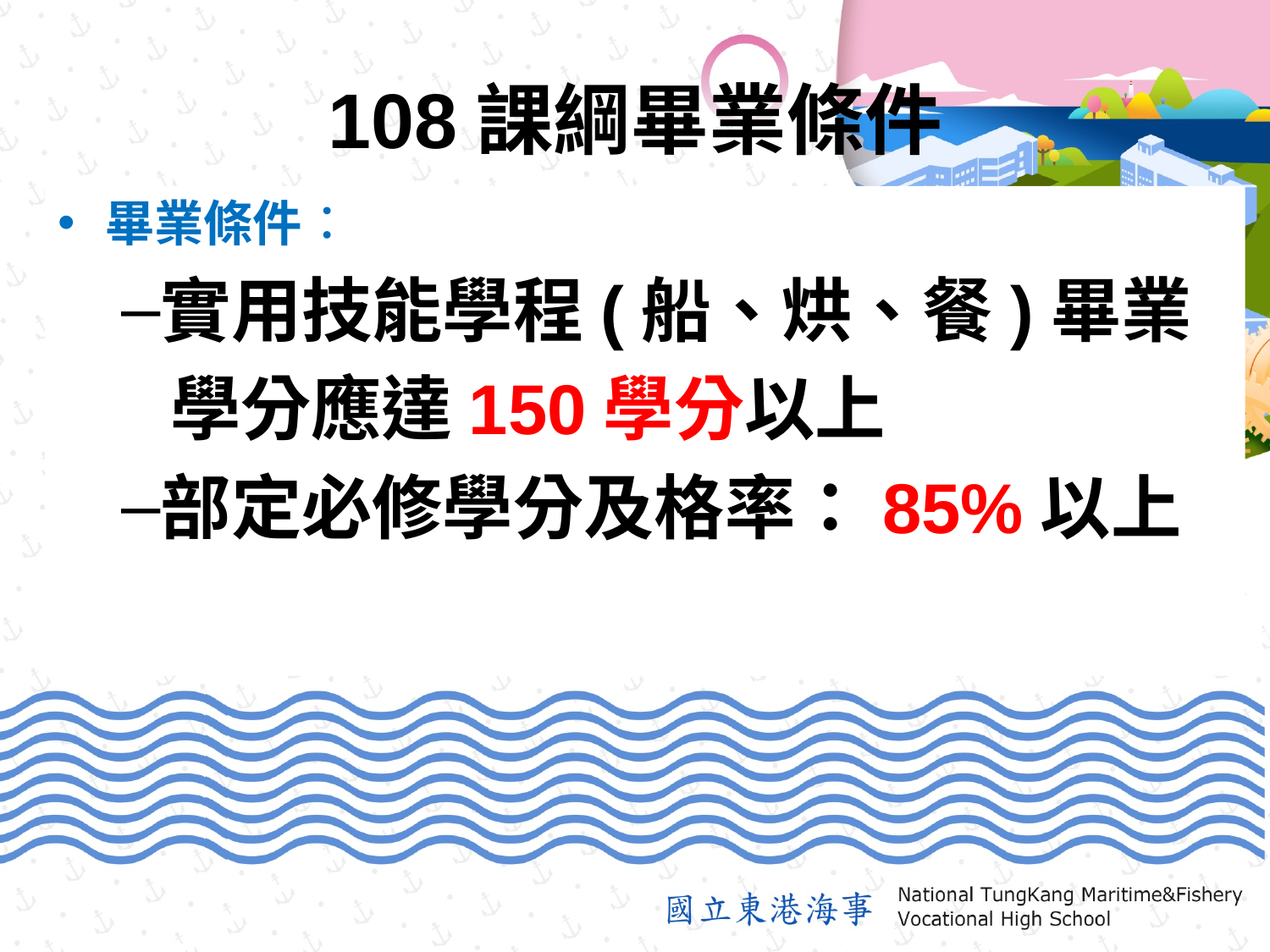

# 108課綱畢業條件
畢業條件：
實用技能學程(船、烘、餐)畢業
  學分應達150學分以上
部定必修學分及格率：85%以上